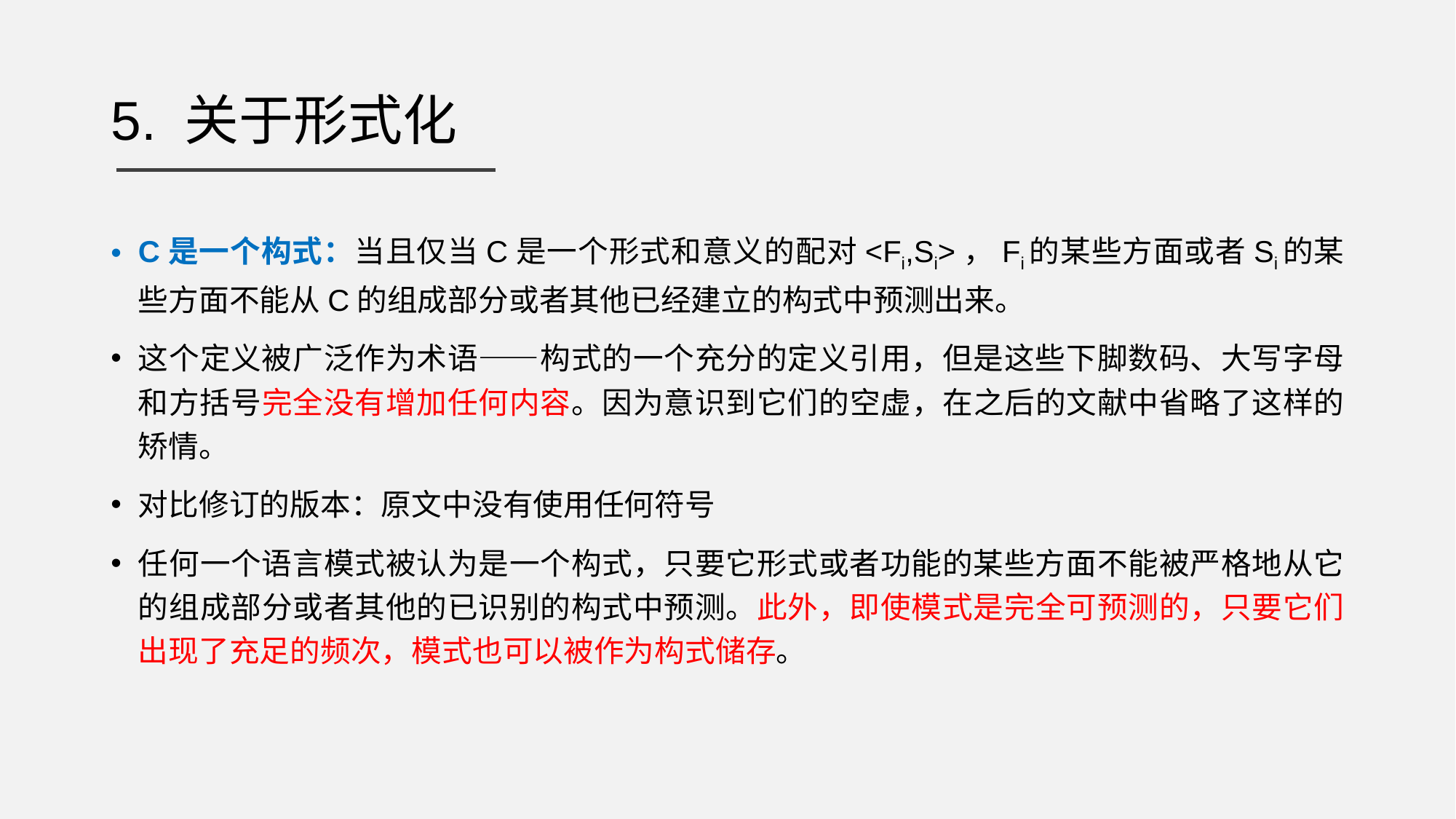

# 5. 关于形式化
C是一个构式：当且仅当C是一个形式和意义的配对<Fi,Si>，Fi的某些方面或者Si的某些方面不能从C的组成部分或者其他已经建立的构式中预测出来。
这个定义被广泛作为术语——构式的一个充分的定义引用，但是这些下脚数码、大写字母和方括号完全没有增加任何内容。因为意识到它们的空虚，在之后的文献中省略了这样的矫情。
对比修订的版本：原文中没有使用任何符号
任何一个语言模式被认为是一个构式，只要它形式或者功能的某些方面不能被严格地从它的组成部分或者其他的已识别的构式中预测。此外，即使模式是完全可预测的，只要它们出现了充足的频次，模式也可以被作为构式储存。